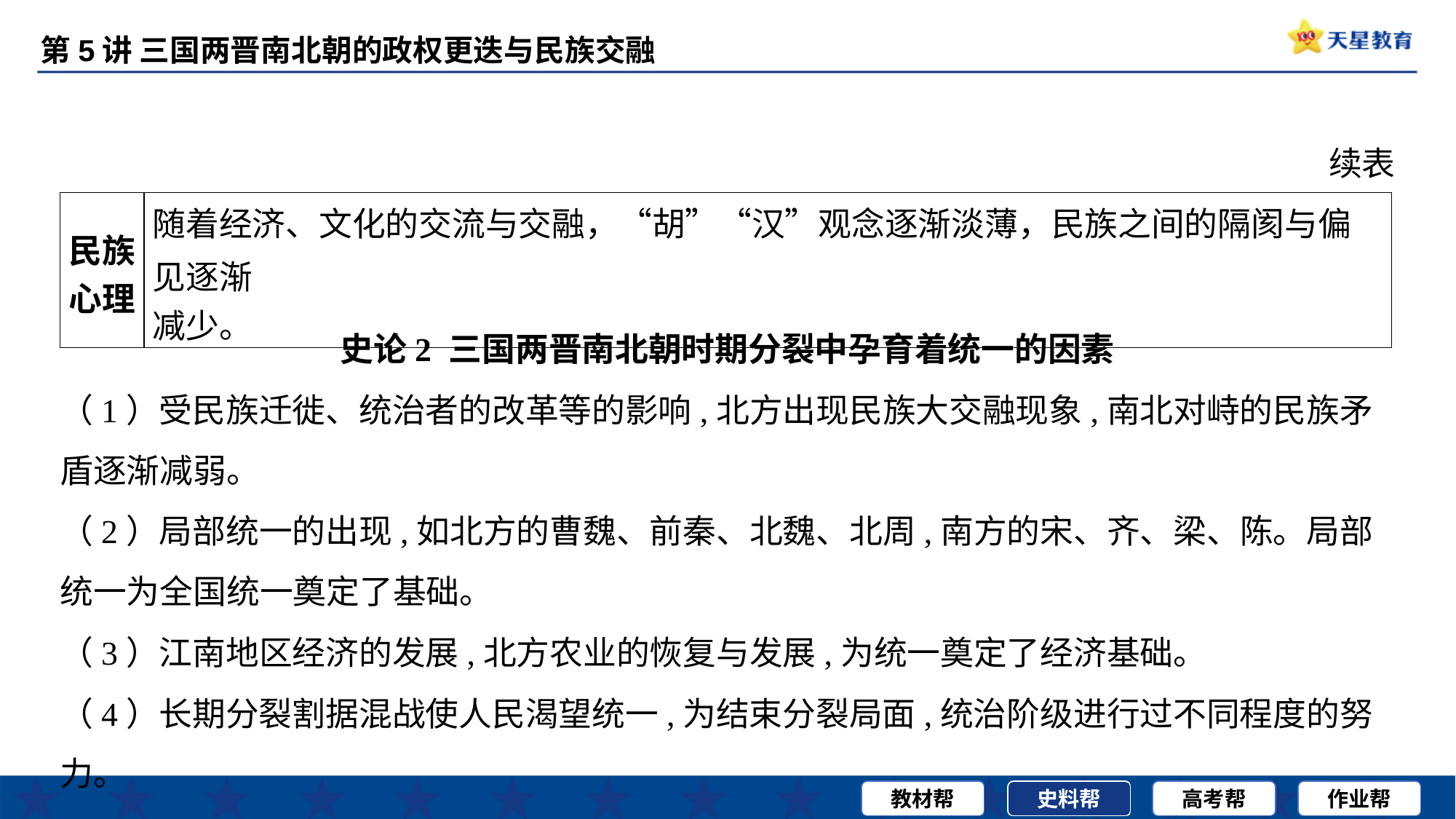

续表
| 民族 心理 | 随着经济、文化的交流与交融，“胡”“汉”观念逐渐淡薄，民族之间的隔阂与偏见逐渐 减少。 |
| --- | --- |
史论2 三国两晋南北朝时期分裂中孕育着统一的因素
（1）受民族迁徙、统治者的改革等的影响,北方出现民族大交融现象,南北对峙的民族矛盾逐渐减弱。
（2）局部统一的出现,如北方的曹魏、前秦、北魏、北周,南方的宋、齐、梁、陈。局部统一为全国统一奠定了基础。
（3）江南地区经济的发展,北方农业的恢复与发展,为统一奠定了经济基础。
（4）长期分裂割据混战使人民渴望统一,为结束分裂局面,统治阶级进行过不同程度的努力。